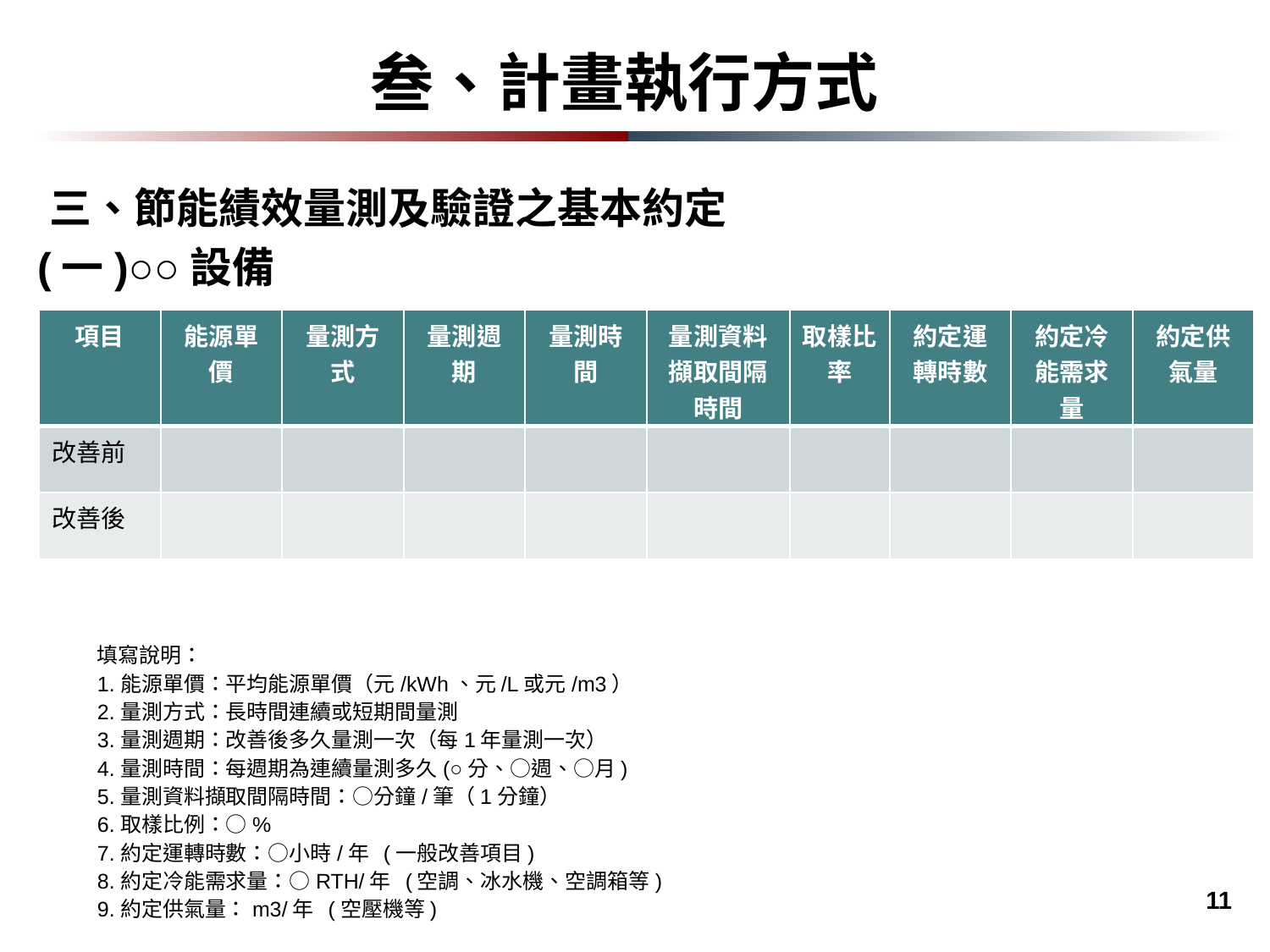

叁、計畫執行方式
三、節能績效量測及驗證之基本約定
(一)○○設備
| 項目 | 能源單價 | 量測方式 | 量測週期 | 量測時間 | 量測資料擷取間隔時間 | 取樣比率 | 約定運轉時數 | 約定冷能需求量 | 約定供氣量 |
| --- | --- | --- | --- | --- | --- | --- | --- | --- | --- |
| 改善前 |  |  |  |  |  |  |  |  |  |
| 改善後 |  |  |  |  |  |  |  |  |  |
填寫說明：
1.能源單價：平均能源單價（元/kWh、元/L或元/m3）
2.量測方式：長時間連續或短期間量測
3.量測週期：改善後多久量測一次（每1年量測一次）
4.量測時間：每週期為連續量測多久(○分、○週、○月)
5.量測資料擷取間隔時間：○分鐘/筆（1分鐘）
6.取樣比例：○%
7.約定運轉時數：○小時/年  (一般改善項目)
8.約定冷能需求量：○RTH/年  (空調、冰水機、空調箱等)
9.約定供氣量：m3/年  (空壓機等)
 11